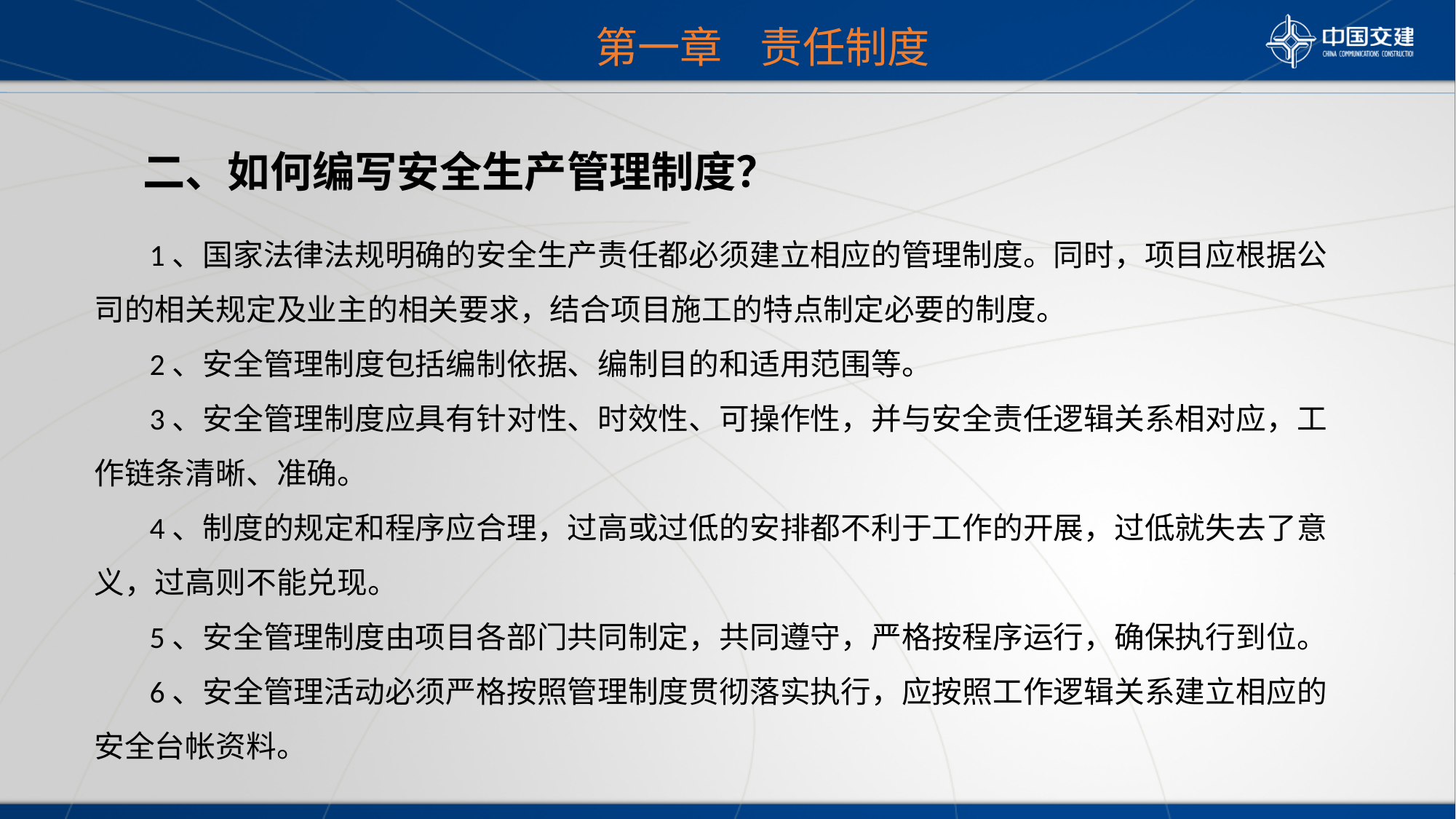

第一章    责任制度
    二、如何编写安全生产管理制度？
        1、国家法律法规明确的安全生产责任都必须建立相应的管理制度。同时，项目应根据公司的相关规定及业主的相关要求，结合项目施工的特点制定必要的制度。
        2、安全管理制度包括编制依据、编制目的和适用范围等。
        3、安全管理制度应具有针对性、时效性、可操作性，并与安全责任逻辑关系相对应，工作链条清晰、准确。
        4、制度的规定和程序应合理，过高或过低的安排都不利于工作的开展，过低就失去了意义，过高则不能兑现。
        5、安全管理制度由项目各部门共同制定，共同遵守，严格按程序运行，确保执行到位。
        6、安全管理活动必须严格按照管理制度贯彻落实执行，应按照工作逻辑关系建立相应的安全台帐资料。